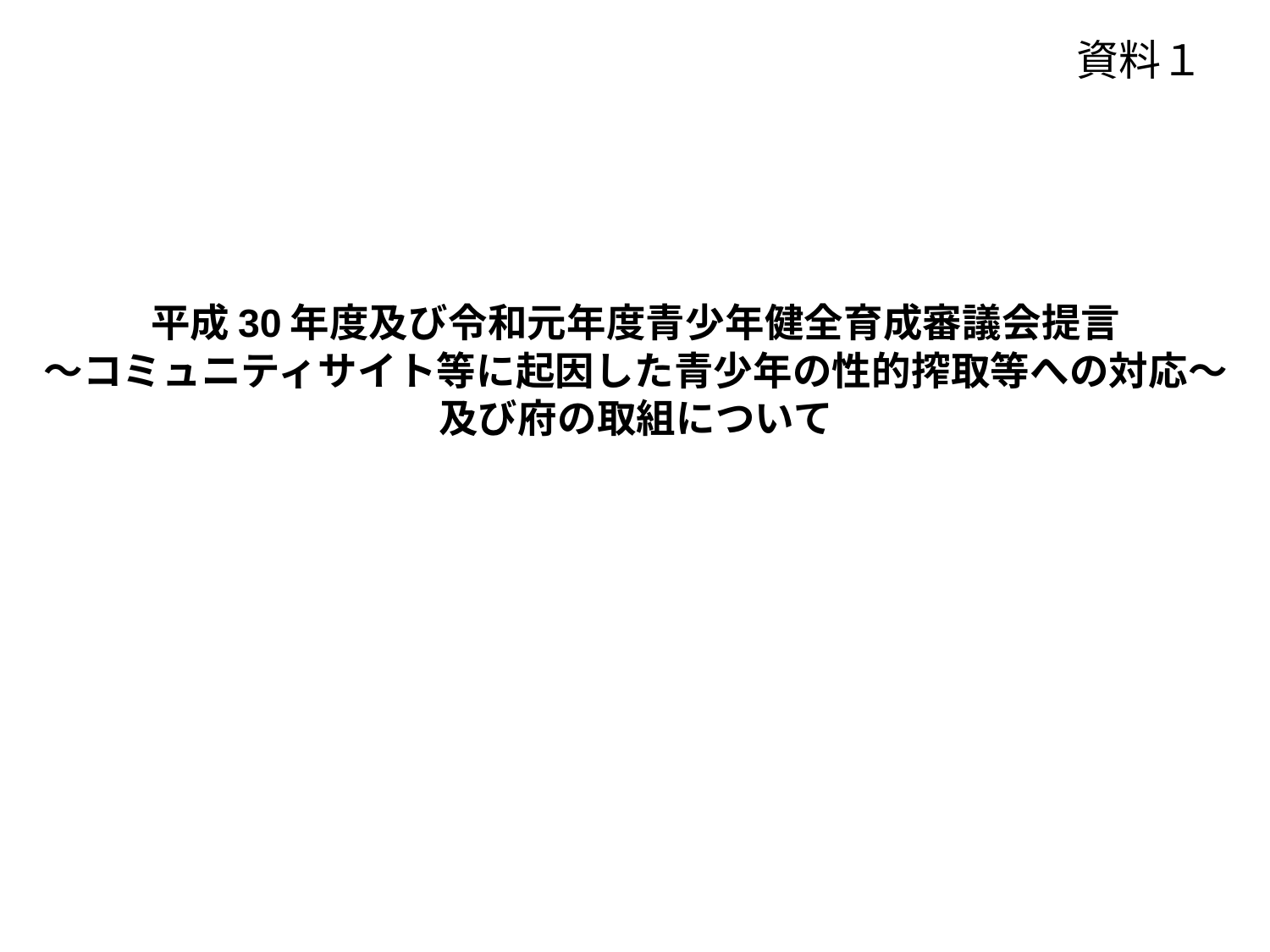

資料１
# 平成30年度及び令和元年度青少年健全育成審議会提言 ～コミュニティサイト等に起因した青少年の性的搾取等への対応～ 及び府の取組について